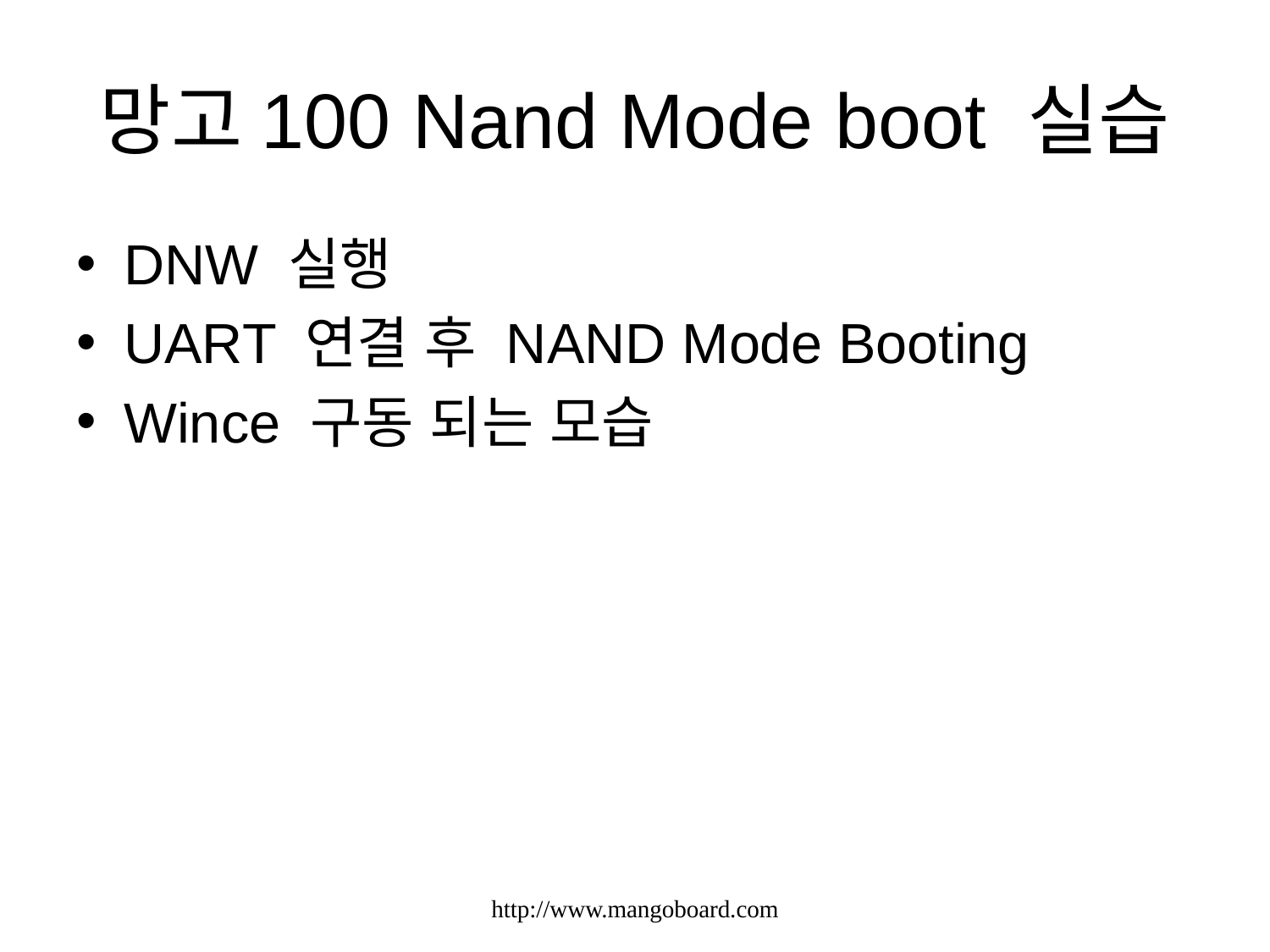

# 망고100 Nand Mode boot 실습
DNW 실행
UART 연결 후 NAND Mode Booting
Wince 구동 되는 모습
http://www.mangoboard.com